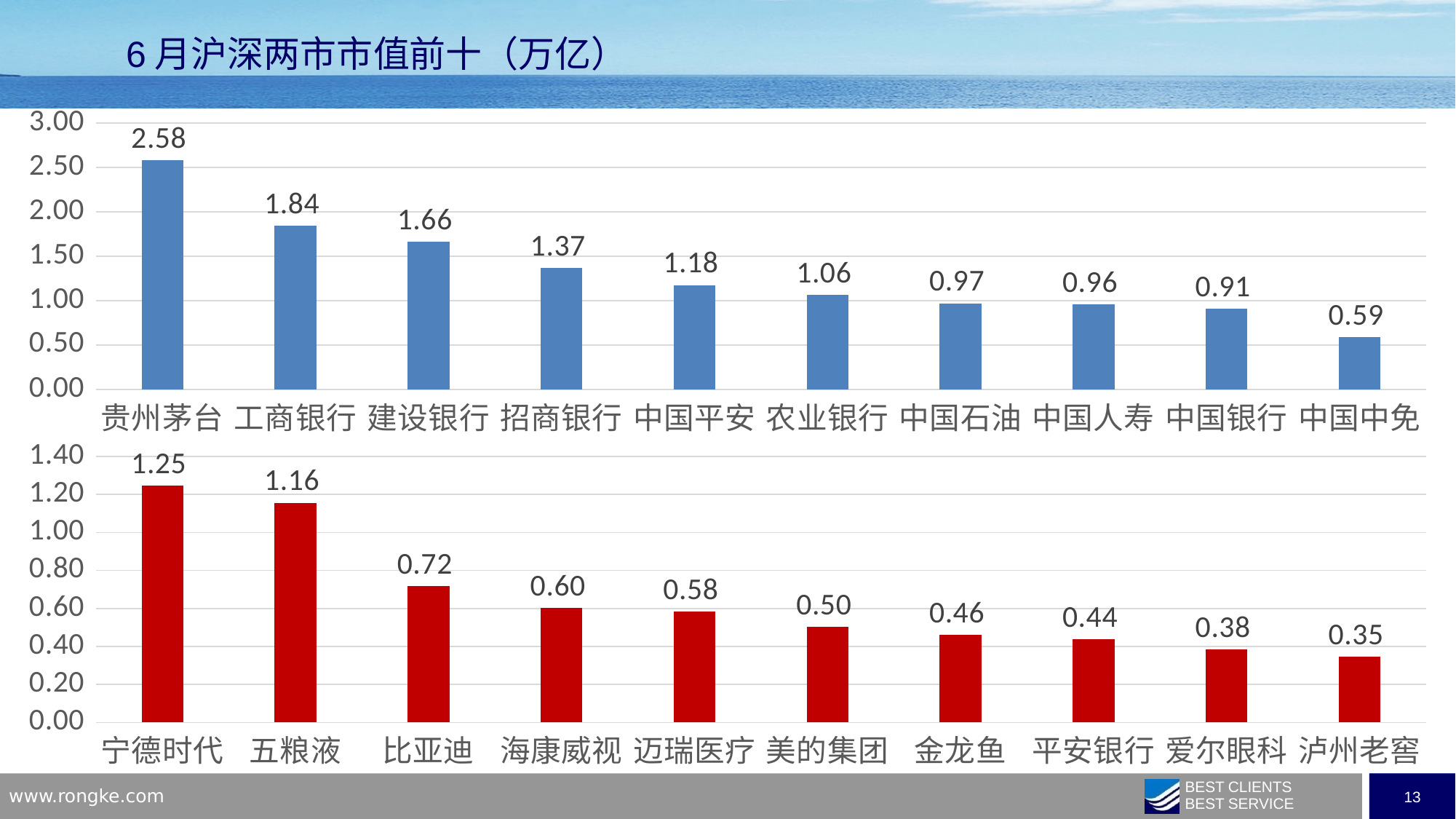

6月沪深两市市值前十（万亿）

### Chart

| Category | 2.58  |
|---|---|
| 贵州茅台 | 2.58362202 |
| 工商银行 | 1.84262035 |
| 建设银行 | 1.6625729999999999 |
| 招商银行 | 1.36666343 |
| 中国平安 | 1.1750539199999999 |
| 农业银行 | 1.06044859 |
| 中国石油 | 0.96818097 |
| 中国人寿 | 0.95789085 |
| 中国银行 | 0.9067144 |
| 中国中免 | 0.5859379100000001 |

### Chart

| Category |  |
|---|---|
| 宁德时代 | 1.24555337 |
| 五粮液 | 1.15629221 |
| 比亚迪 | 0.71814686 |
| 海康威视 | 0.60265041 |
| 迈瑞医疗 | 0.58359259 |
| 美的集团 | 0.50299945 |
| 金龙鱼 | 0.46061842 |
| 平安银行 | 0.43896187 |
| 爱尔眼科 | 0.38368376 |
| 泸州老窖 | 0.3455937 |